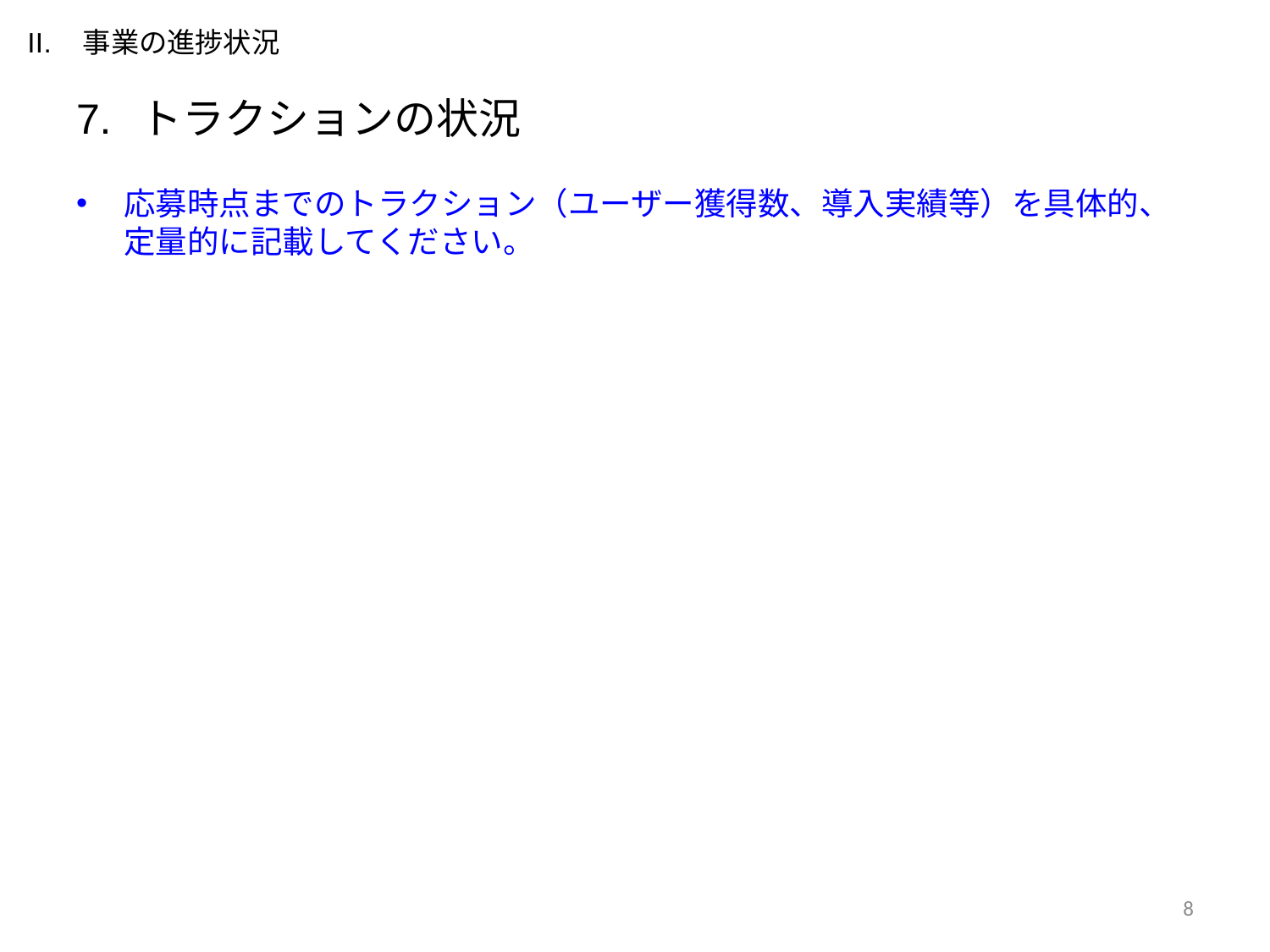

事業の進捗状況
# トラクションの状況
応募時点までのトラクション（ユーザー獲得数、導入実績等）を具体的、定量的に記載してください。
8